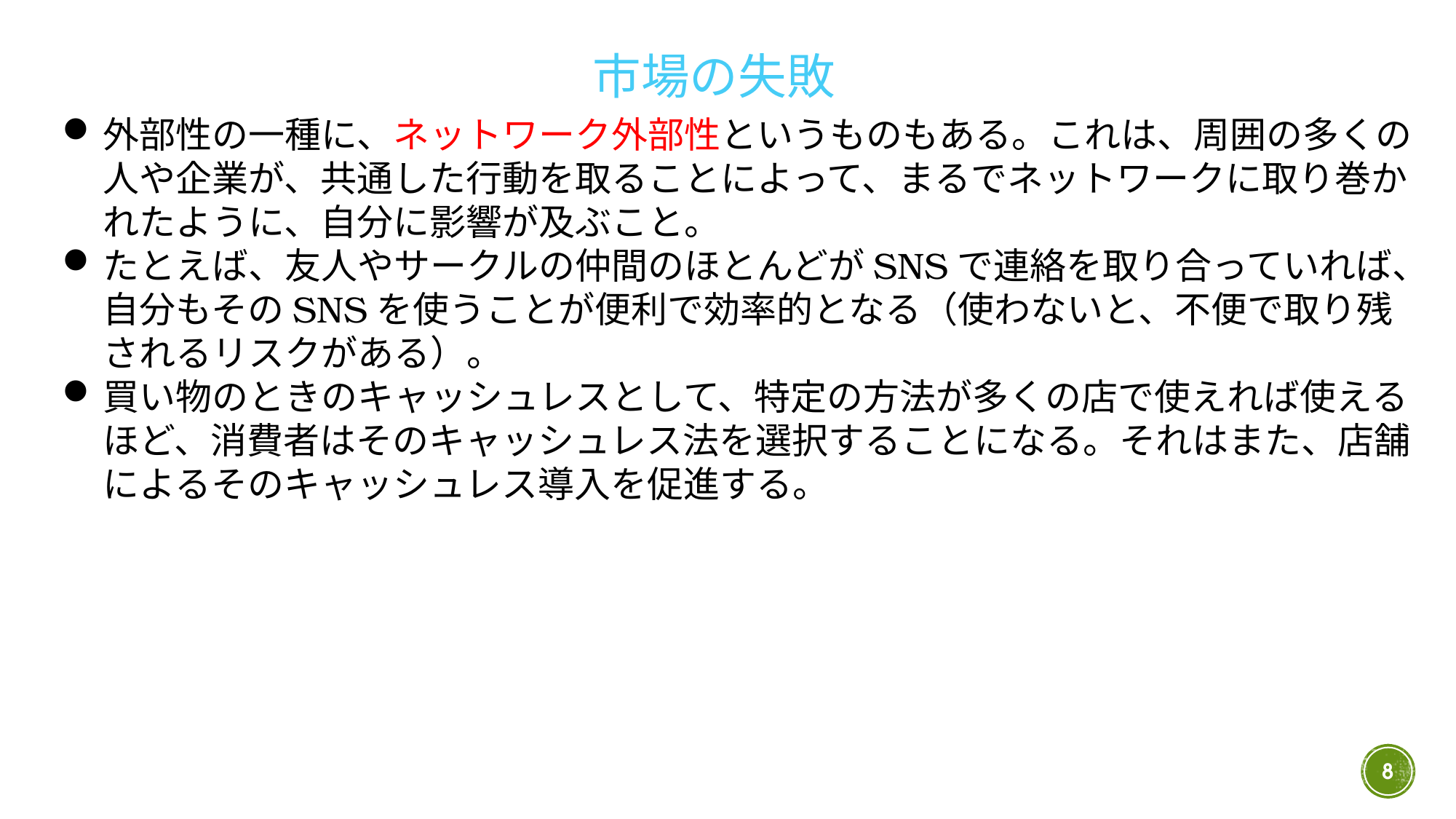

市場の失敗
外部性の一種に、ネットワーク外部性というものもある。これは、周囲の多くの人や企業が、共通した行動を取ることによって、まるでネットワークに取り巻かれたように、自分に影響が及ぶこと。
たとえば、友人やサークルの仲間のほとんどがSNSで連絡を取り合っていれば、自分もそのSNSを使うことが便利で効率的となる（使わないと、不便で取り残されるリスクがある）。
買い物のときのキャッシュレスとして、特定の方法が多くの店で使えれば使えるほど、消費者はそのキャッシュレス法を選択することになる。それはまた、店舗によるそのキャッシュレス導入を促進する。
8